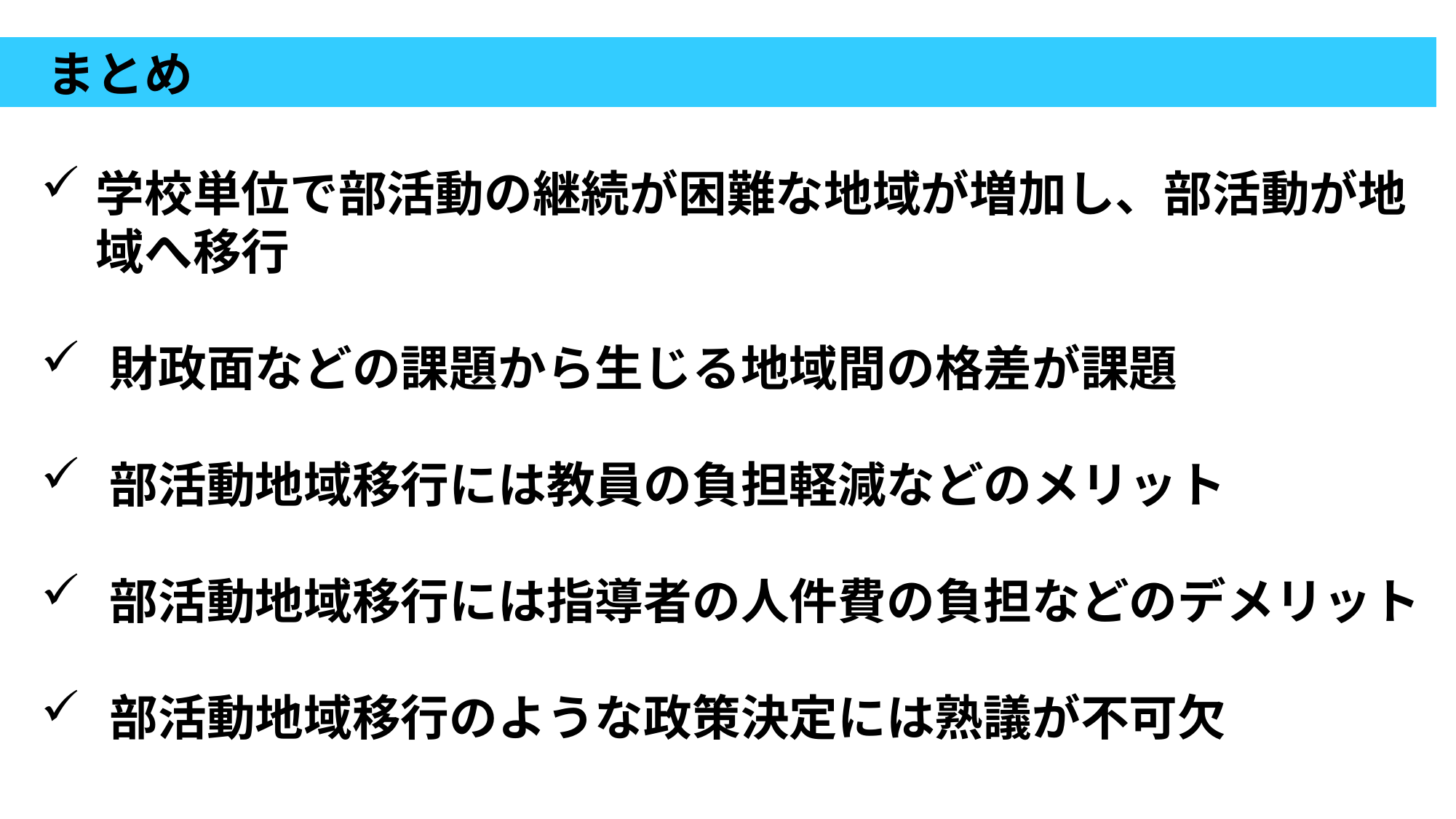

まとめ
学校単位で部活動の継続が困難な地域が増加し、部活動が地域へ移行

財政面などの課題から生じる地域間の格差が課題

部活動地域移行には教員の負担軽減などのメリット

部活動地域移行には指導者の人件費の負担などのデメリット

部活動地域移行のような政策決定には熟議が不可欠